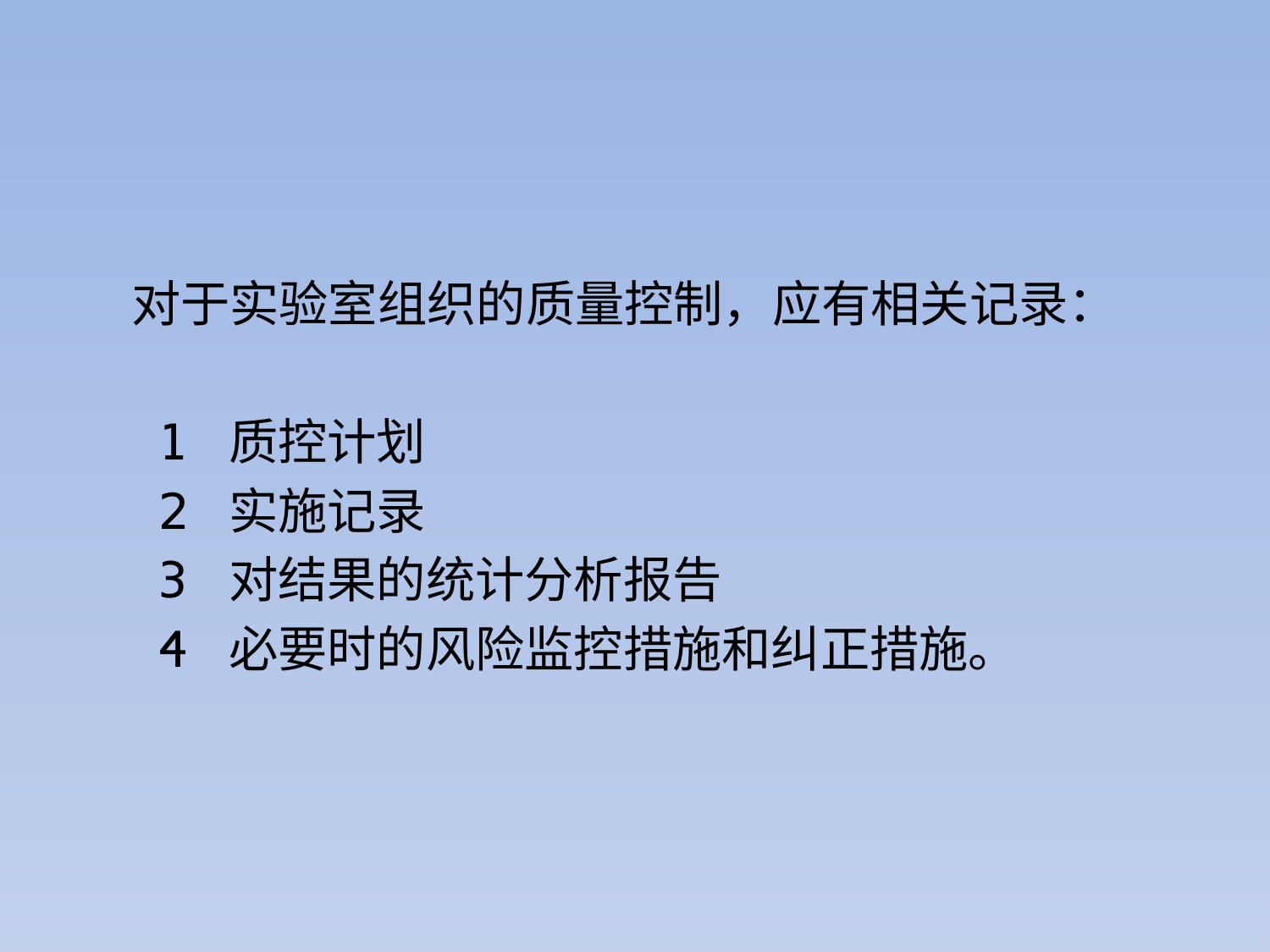

对于实验室组织的质量控制，应有相关记录：

    1  质控计划
    2  实施记录
    3  对结果的统计分析报告
    4  必要时的风险监控措施和纠正措施。